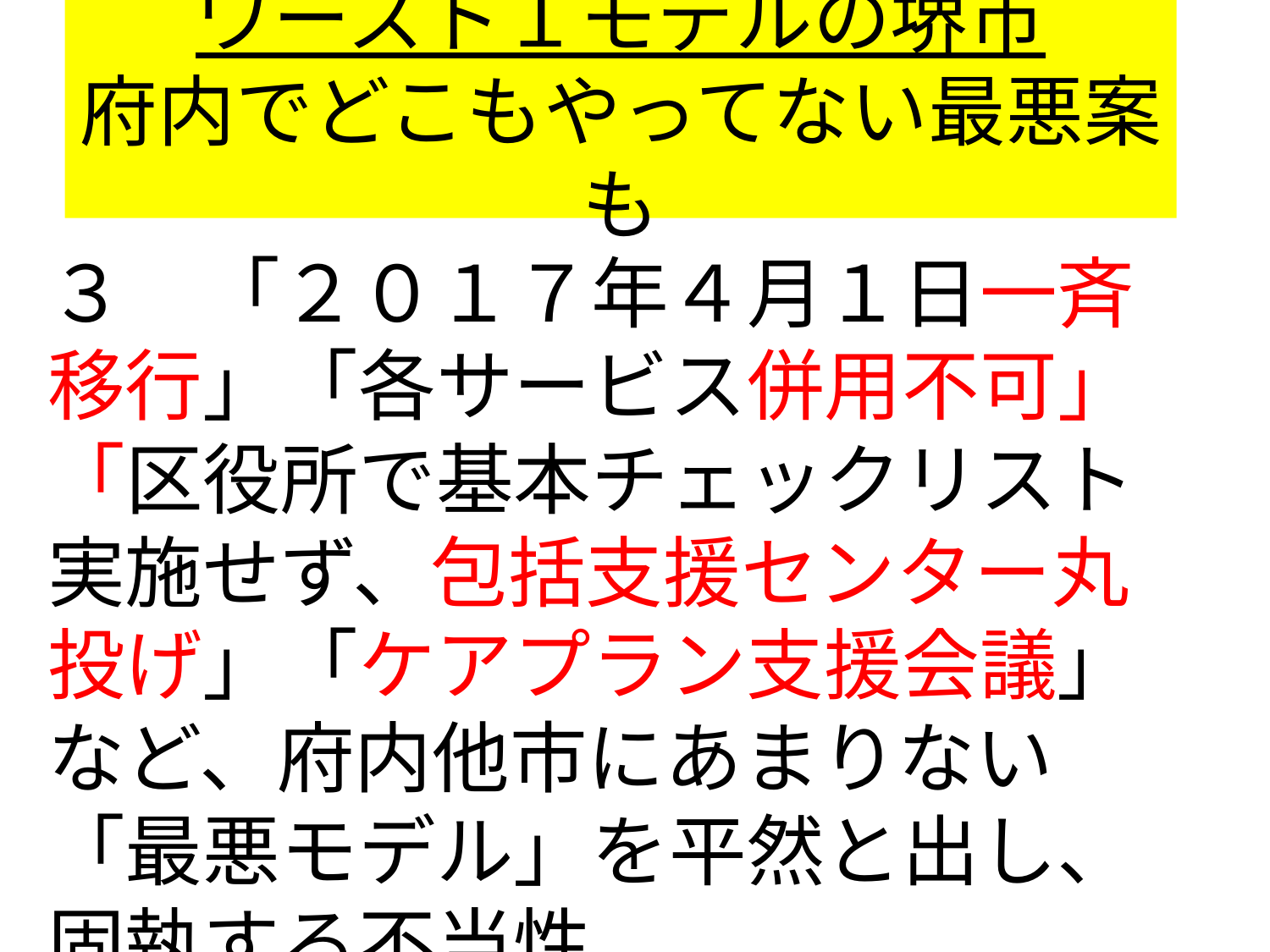

# ワースト１モデルの堺市 府内でどこもやってない最悪案も
３　「２０１７年４月１日一斉移行」「各サービス併用不可」「区役所で基本チェックリスト実施せず、包括支援センター丸投げ」「ケアプラン支援会議」など、府内他市にあまりない「最悪モデル」を平然と出し、固執する不当性